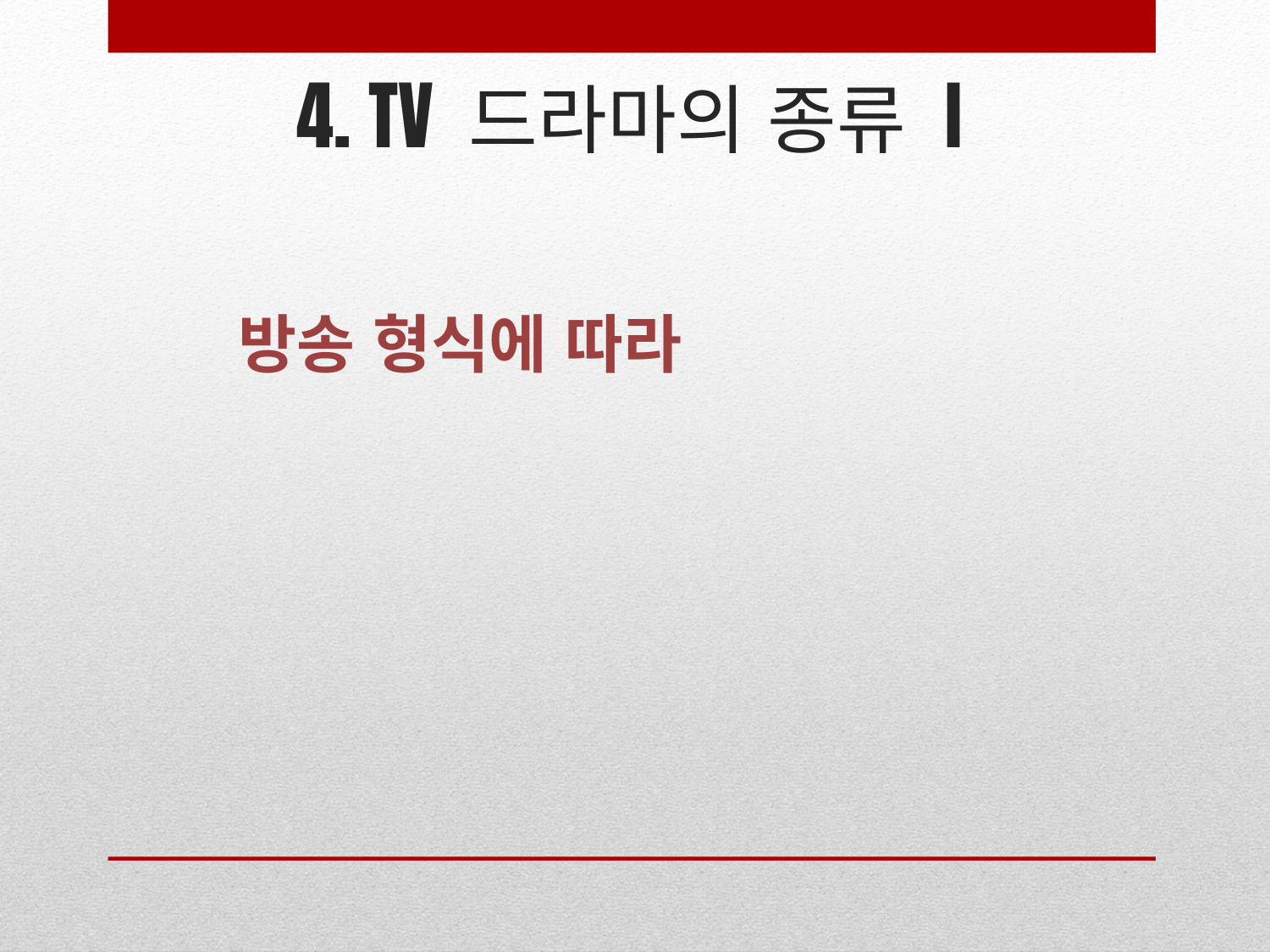

# 4. TV 드라마의 종류 I
방송 형식에 따라